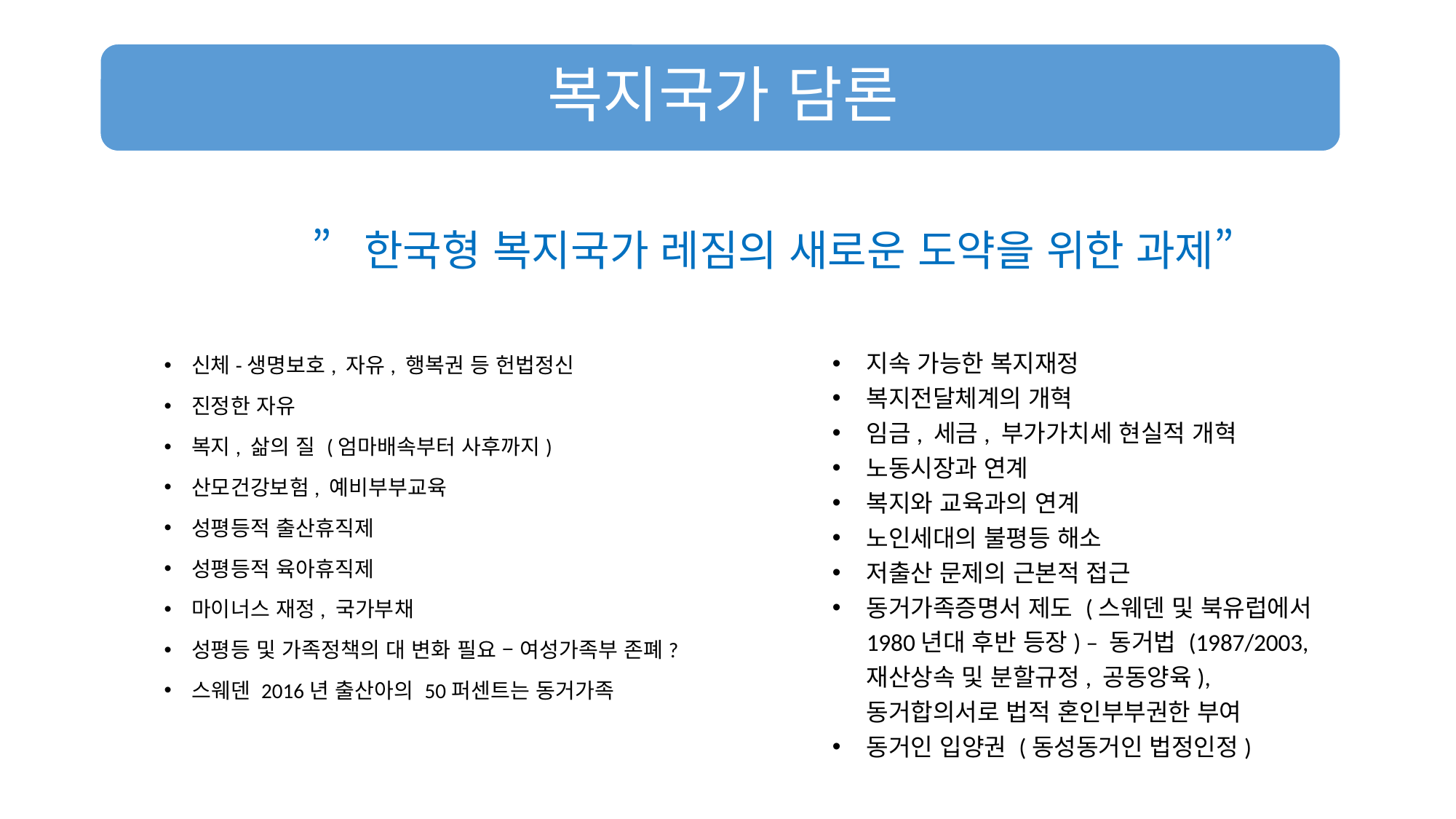

복지국가 담론
”한국형 복지국가 레짐의 새로운 도약을 위한 과제”
지속 가능한 복지재정
복지전달체계의 개혁
임금, 세금, 부가가치세 현실적 개혁
노동시장과 연계
복지와 교육과의 연계
노인세대의 불평등 해소
저출산 문제의 근본적 접근
동거가족증명서 제도 (스웨덴 및 북유럽에서 1980년대 후반 등장) – 동거법 (1987/2003, 재산상속 및 분할규정, 공동양육), 동거합의서로 법적 혼인부부권한 부여
동거인 입양권 (동성동거인 법정인정)
신체-생명보호, 자유, 행복권 등 헌법정신
진정한 자유
복지, 삶의 질 (엄마배속부터 사후까지)
산모건강보험, 예비부부교육
성평등적 출산휴직제
성평등적 육아휴직제
마이너스 재정, 국가부채
성평등 및 가족정책의 대 변화 필요 – 여성가족부 존폐?
스웨덴 2016년 출산아의 50퍼센트는 동거가족